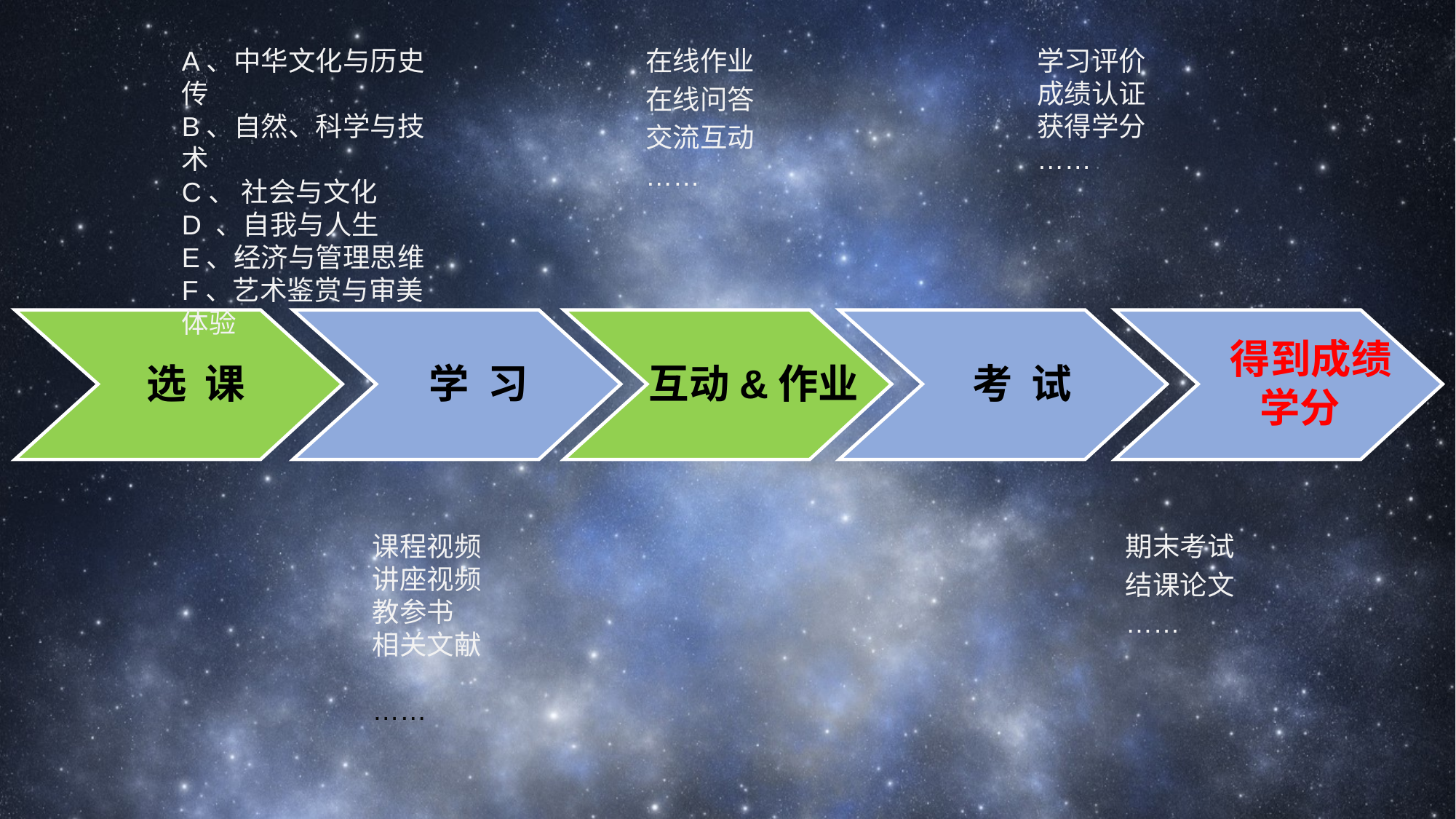

A、中华文化与历史传
B、自然、科学与技术
C、 社会与文化
D 、自我与人生
E、经济与管理思维
F、艺术鉴赏与审美体验

学习评价
成绩认证
获得学分
……
在线作业
在线问答
交流互动
……

  得到成绩
学分
选  课
学  习
互动&作业
考  试
课程视频
讲座视频
教参书
相关文献
……
期末考试
结课论文
……